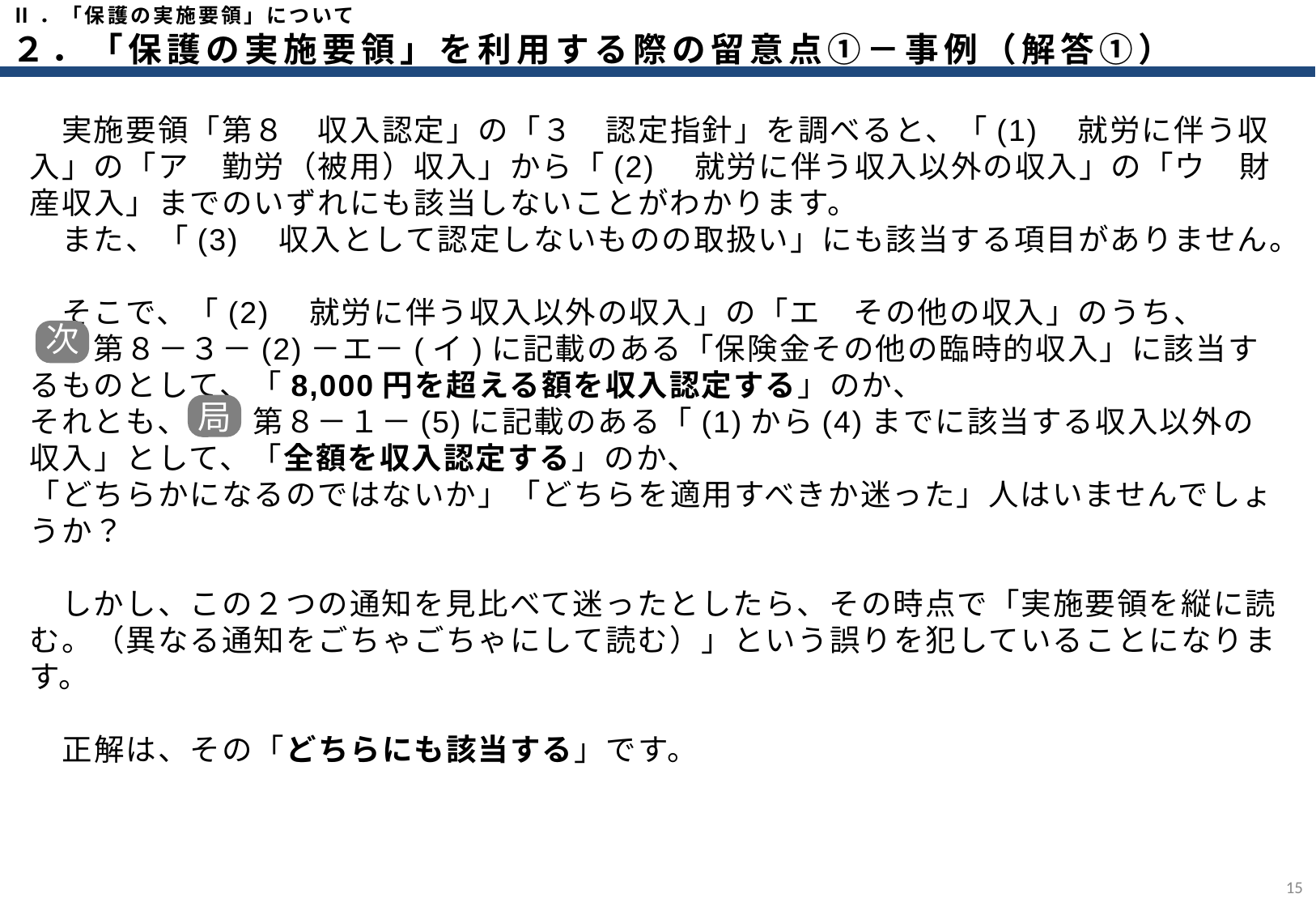

Ⅱ．「保護の実施要領」について
２．「保護の実施要領」を利用する際の留意点①－事例（解答①）
　実施要領「第８　収入認定」の「３　認定指針」を調べると、「(1)　就労に伴う収入」の「ア　勤労（被用）収入」から「(2)　就労に伴う収入以外の収入」の「ウ　財産収入」までのいずれにも該当しないことがわかります。
　また、「(3)　収入として認定しないものの取扱い」にも該当する項目がありません。

　そこで、「(2)　就労に伴う収入以外の収入」の「エ　その他の収入」のうち、
　　第８－３－(2)－エ－(イ)に記載のある「保険金その他の臨時的収入」に該当するものとして、「8,000円を超える額を収入認定する」のか、
それとも、　　第８－１－(5)に記載のある「(1)から(4)までに該当する収入以外の収入」として、「全額を収入認定する」のか、
「どちらかになるのではないか」「どちらを適用すべきか迷った」人はいませんでしょうか？

　しかし、この２つの通知を見比べて迷ったとしたら、その時点で「実施要領を縦に読む。（異なる通知をごちゃごちゃにして読む）」という誤りを犯していることになります。

　正解は、その「どちらにも該当する」です。
次
局
15